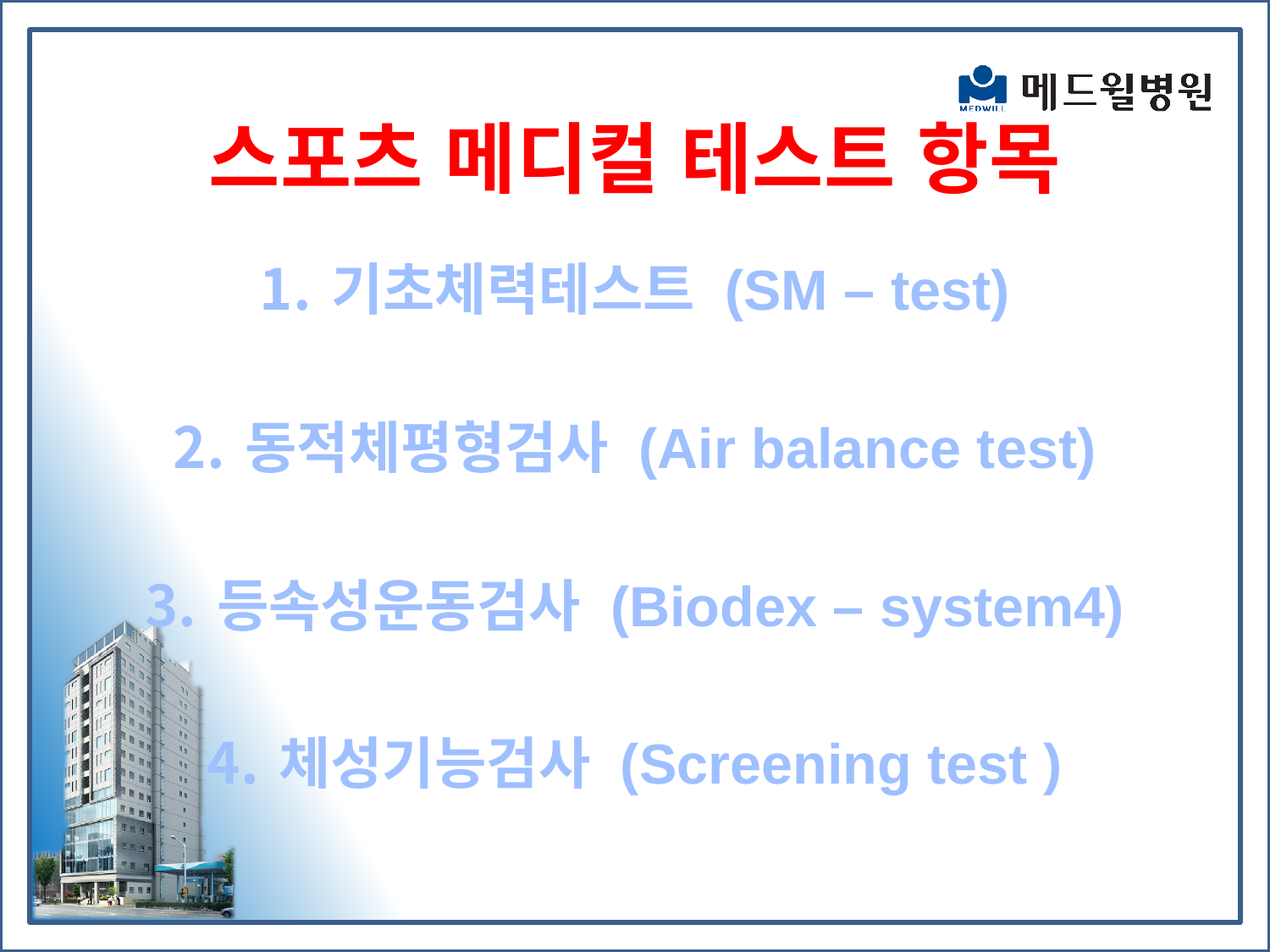

# 스포츠 메디컬 테스트 항목
기초체력테스트 (SM – test)

동적체평형검사 (Air balance test)

등속성운동검사 (Biodex – system4)

체성기능검사 (Screening test )